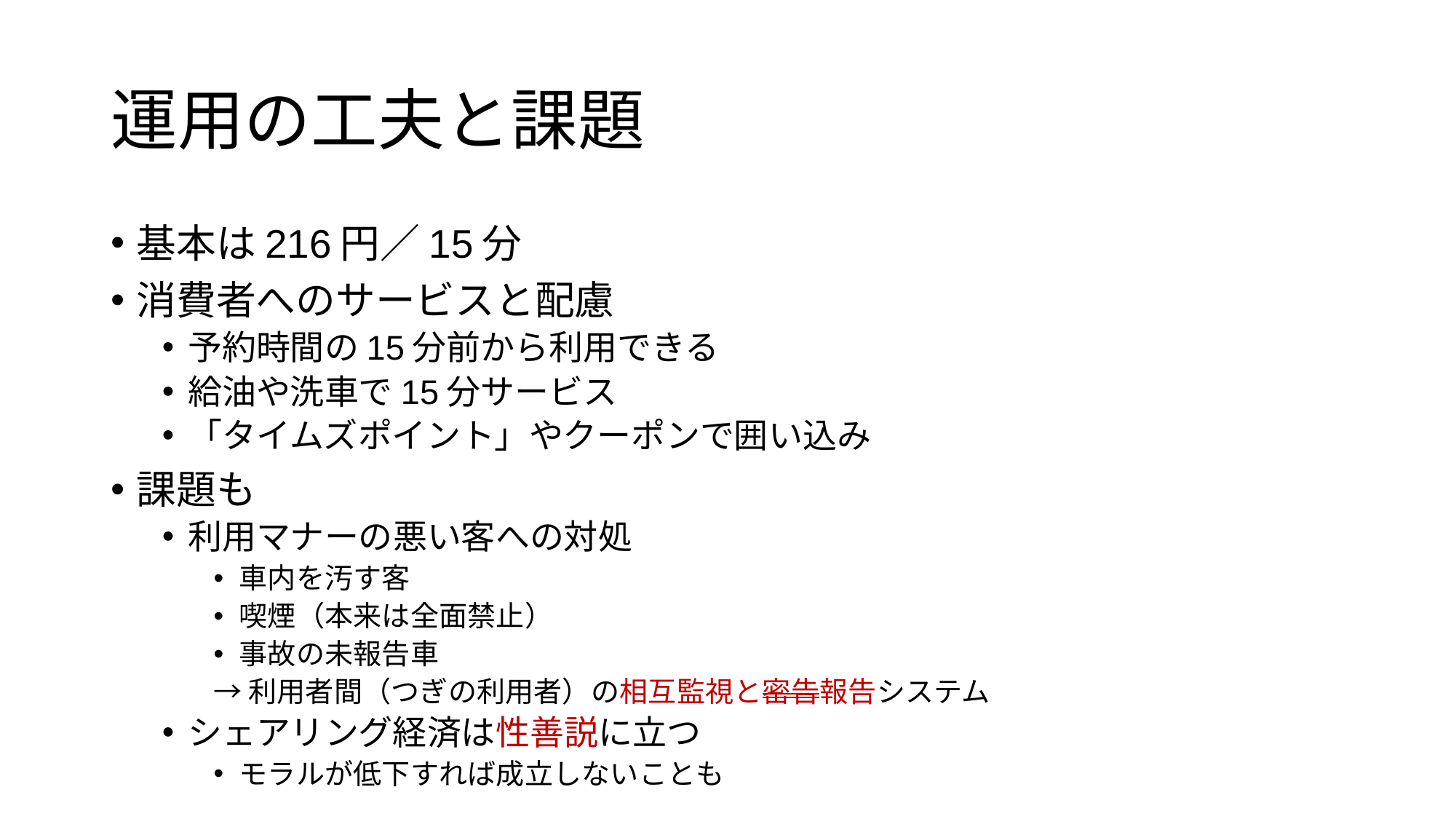

# 運用の工夫と課題
基本は216円／15分
消費者へのサービスと配慮
予約時間の15分前から利用できる
給油や洗車で15分サービス
「タイムズポイント」やクーポンで囲い込み
課題も
利用マナーの悪い客への対処
車内を汚す客
喫煙（本来は全面禁止）
事故の未報告車
→利用者間（つぎの利用者）の相互監視と密告報告システム
シェアリング経済は性善説に立つ
モラルが低下すれば成立しないことも